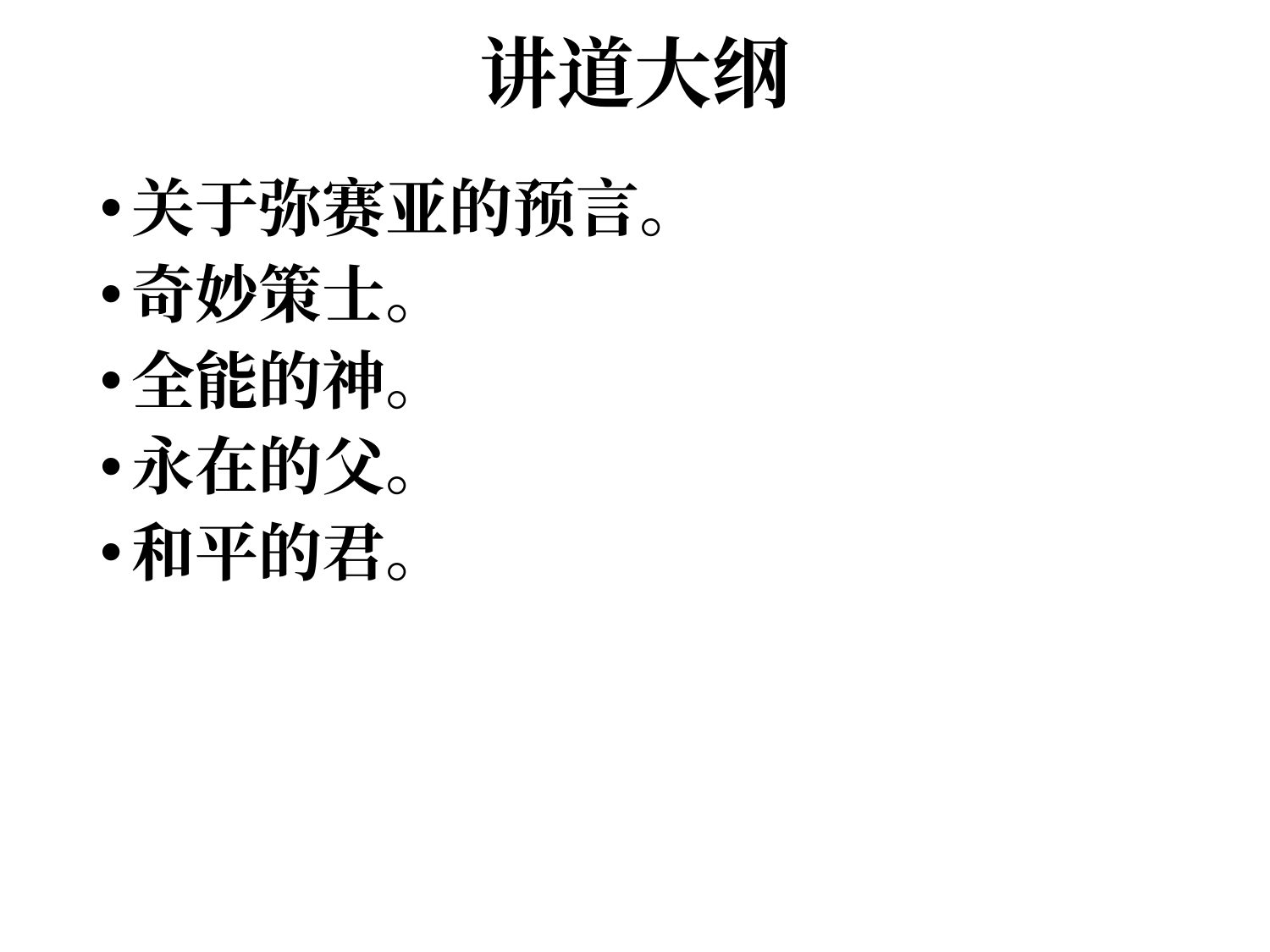

# 讲道大纲
关于弥赛亚的预言。
奇妙策士。
全能的神。
永在的父。
和平的君。